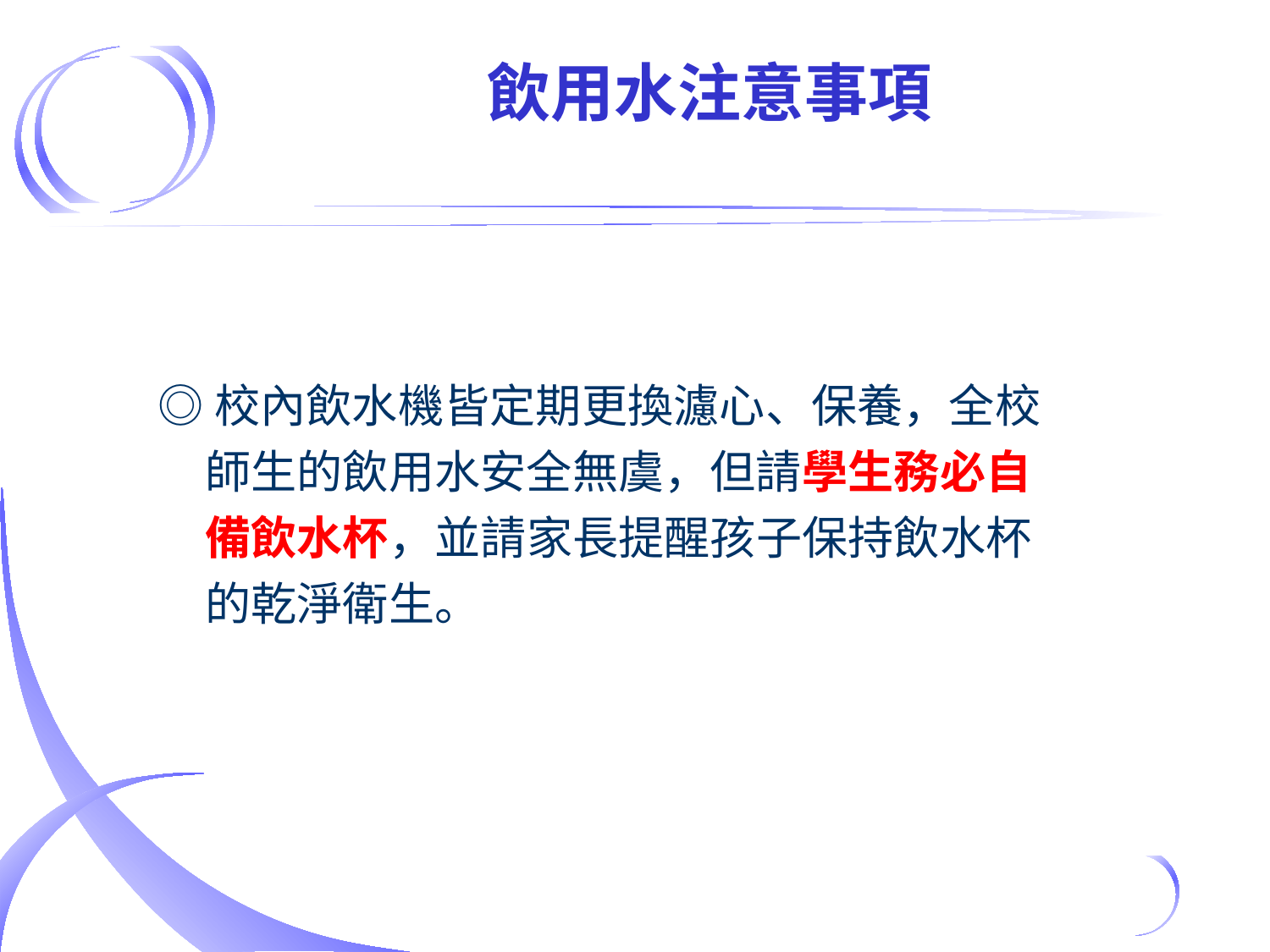

飲用水注意事項
◎校內飲水機皆定期更換濾心、保養，全校師生的飲用水安全無虞，但請學生務必自備飲水杯，並請家長提醒孩子保持飲水杯的乾淨衛生。